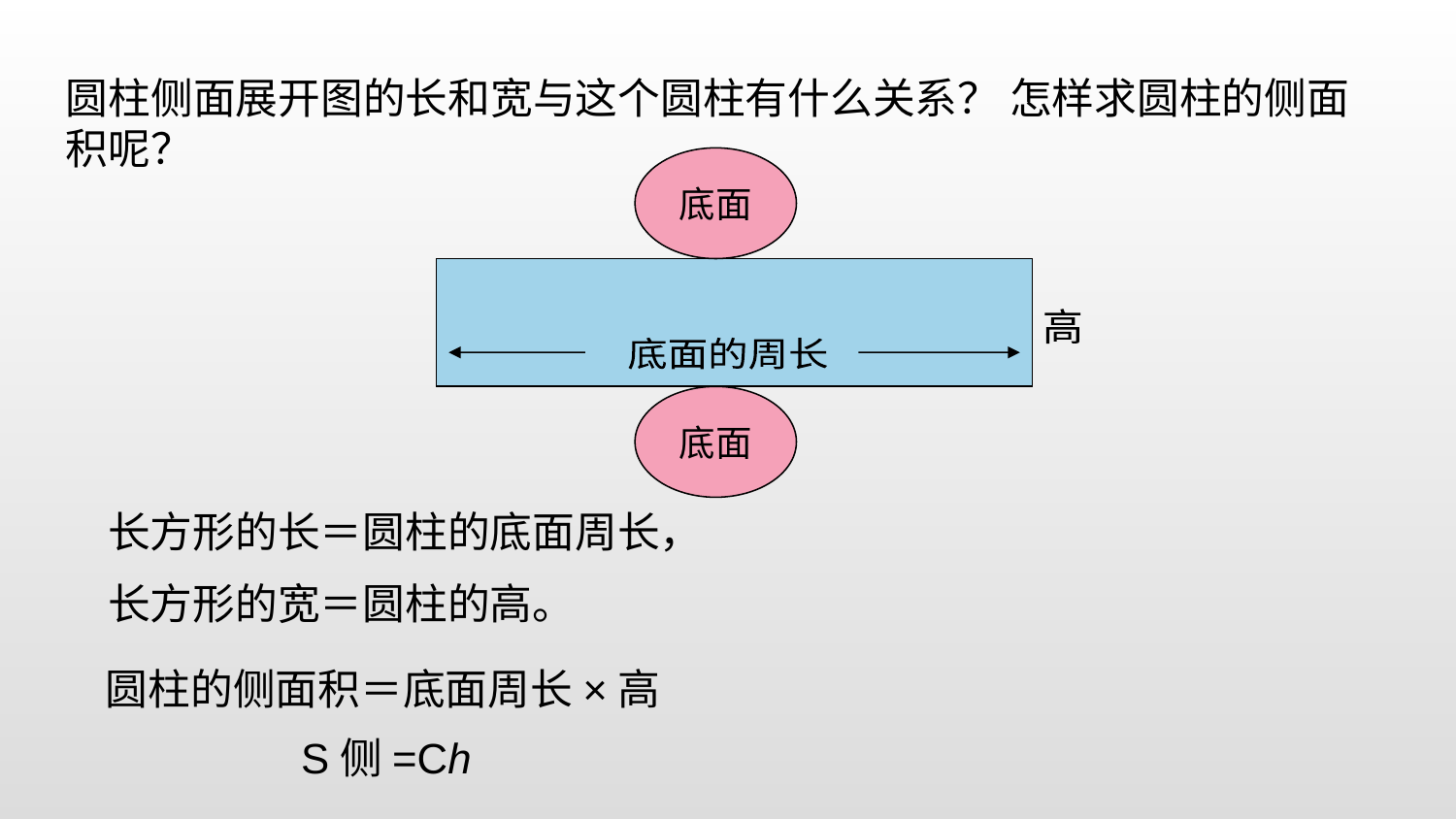

圆柱侧面展开图的长和宽与这个圆柱有什么关系？ 怎样求圆柱的侧面积呢？
底面

高
底面的周长

底面
长方形的长＝圆柱的底面周长，
长方形的宽＝圆柱的高。
圆柱的侧面积＝底面周长×高
S侧=Ch